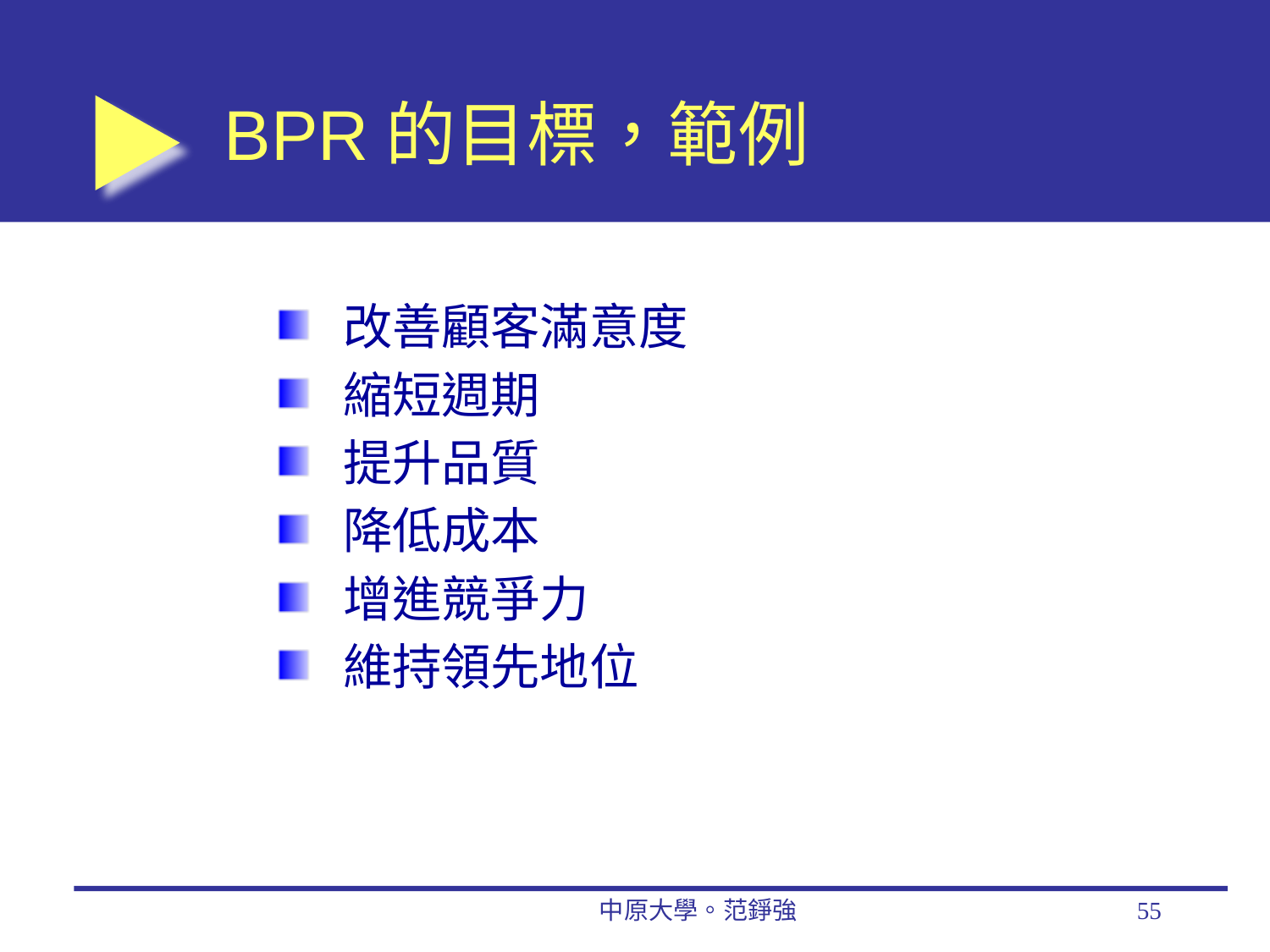

# BPR的目標，範例
改善顧客滿意度
縮短週期
提升品質
降低成本
增進競爭力
維持領先地位

中原大學。范錚強
55